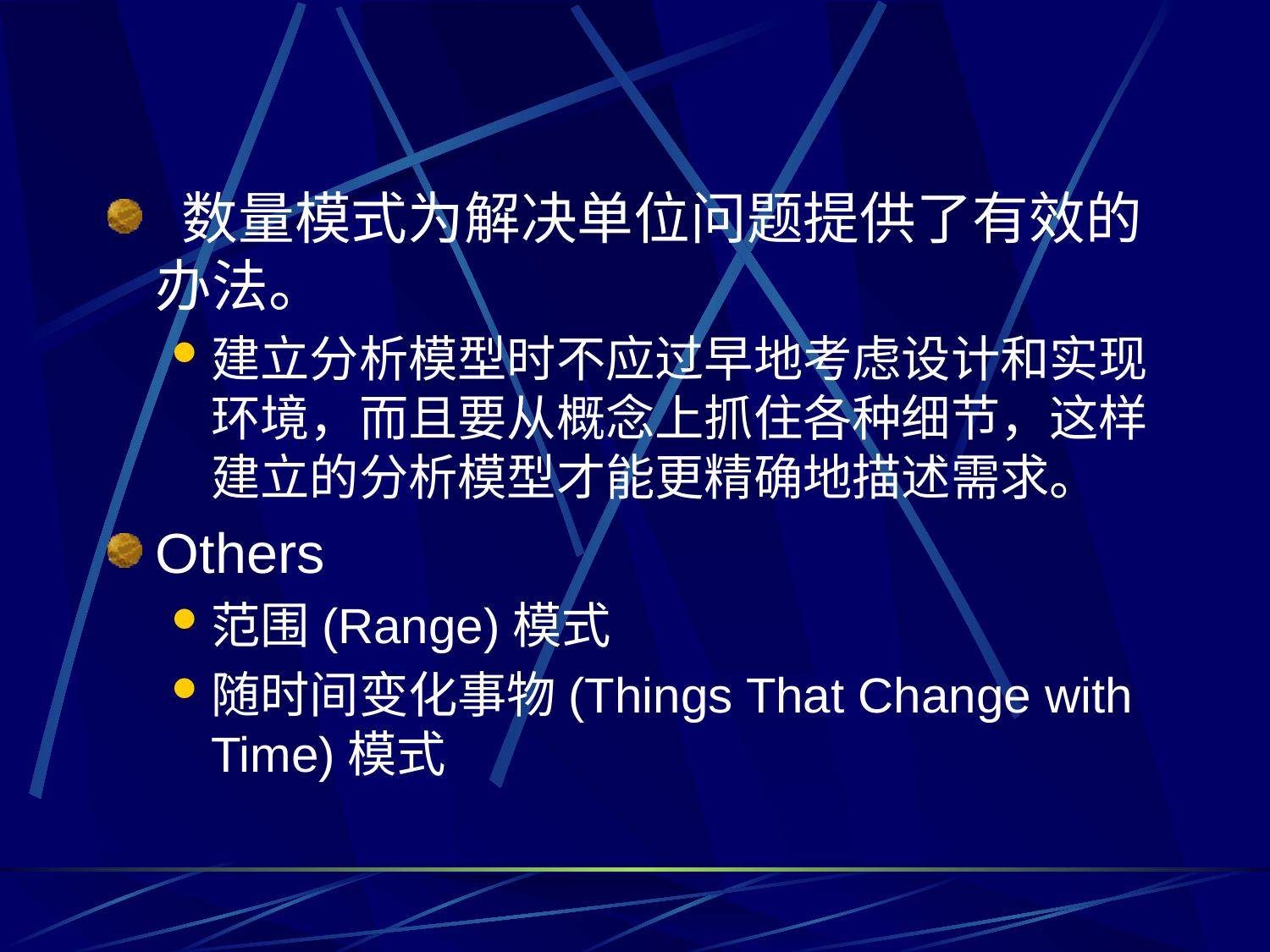

#
 数量模式为解决单位问题提供了有效的办法。
建立分析模型时不应过早地考虑设计和实现环境，而且要从概念上抓住各种细节，这样建立的分析模型才能更精确地描述需求。
Others
范围(Range)模式
随时间变化事物(Things That Change with Time)模式